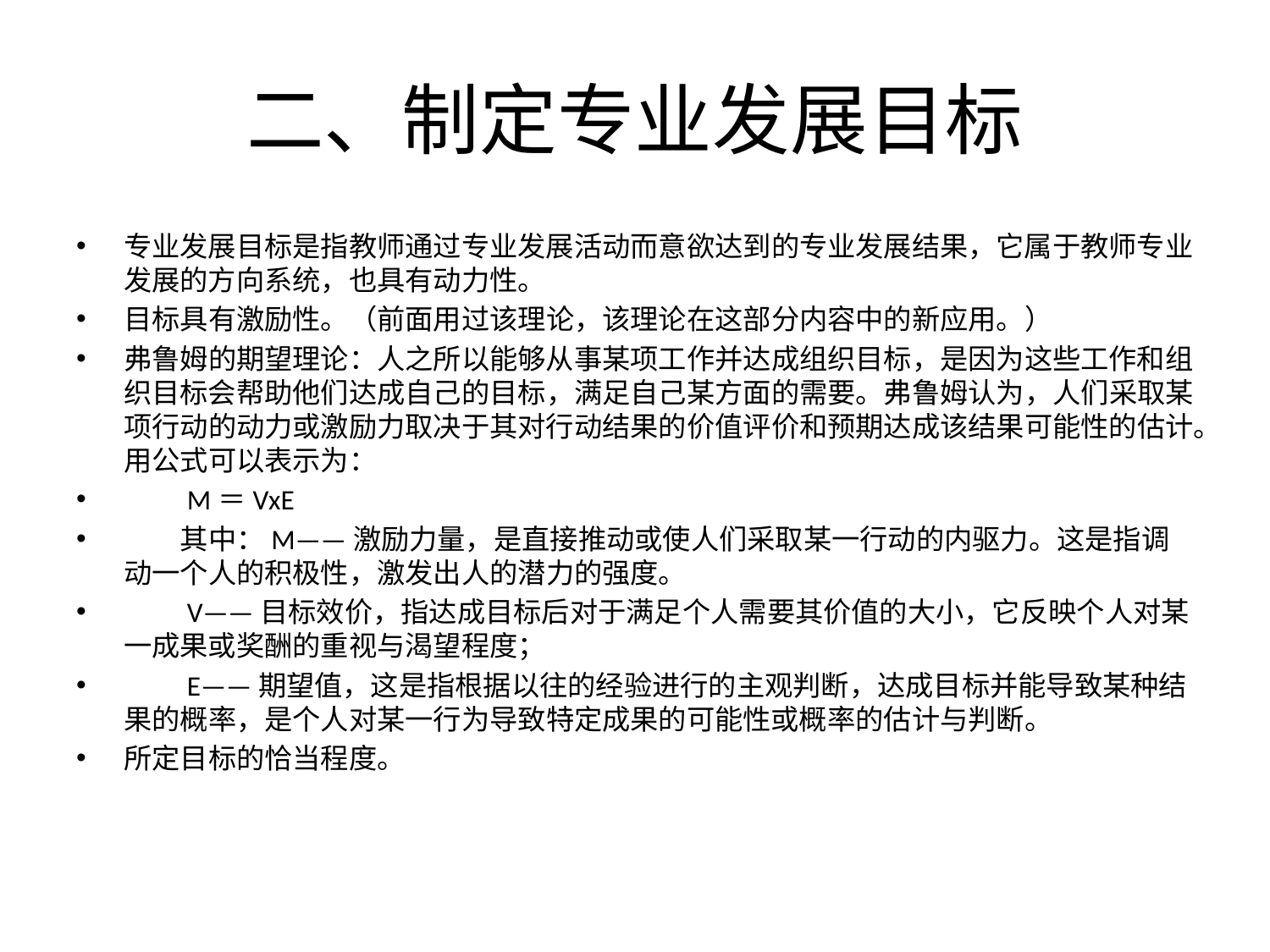

# 二、制定专业发展目标
专业发展目标是指教师通过专业发展活动而意欲达到的专业发展结果，它属于教师专业发展的方向系统，也具有动力性。
目标具有激励性。（前面用过该理论，该理论在这部分内容中的新应用。）
弗鲁姆的期望理论：人之所以能够从事某项工作并达成组织目标，是因为这些工作和组织目标会帮助他们达成自己的目标，满足自己某方面的需要。弗鲁姆认为，人们采取某项行动的动力或激励力取决于其对行动结果的价值评价和预期达成该结果可能性的估计。用公式可以表示为：
　　M＝VxE
　　其中：M——激励力量，是直接推动或使人们采取某一行动的内驱力。这是指调动一个人的积极性，激发出人的潜力的强度。
　　V——目标效价，指达成目标后对于满足个人需要其价值的大小，它反映个人对某一成果或奖酬的重视与渴望程度；
　　E——期望值，这是指根据以往的经验进行的主观判断，达成目标并能导致某种结果的概率，是个人对某一行为导致特定成果的可能性或概率的估计与判断。
所定目标的恰当程度。